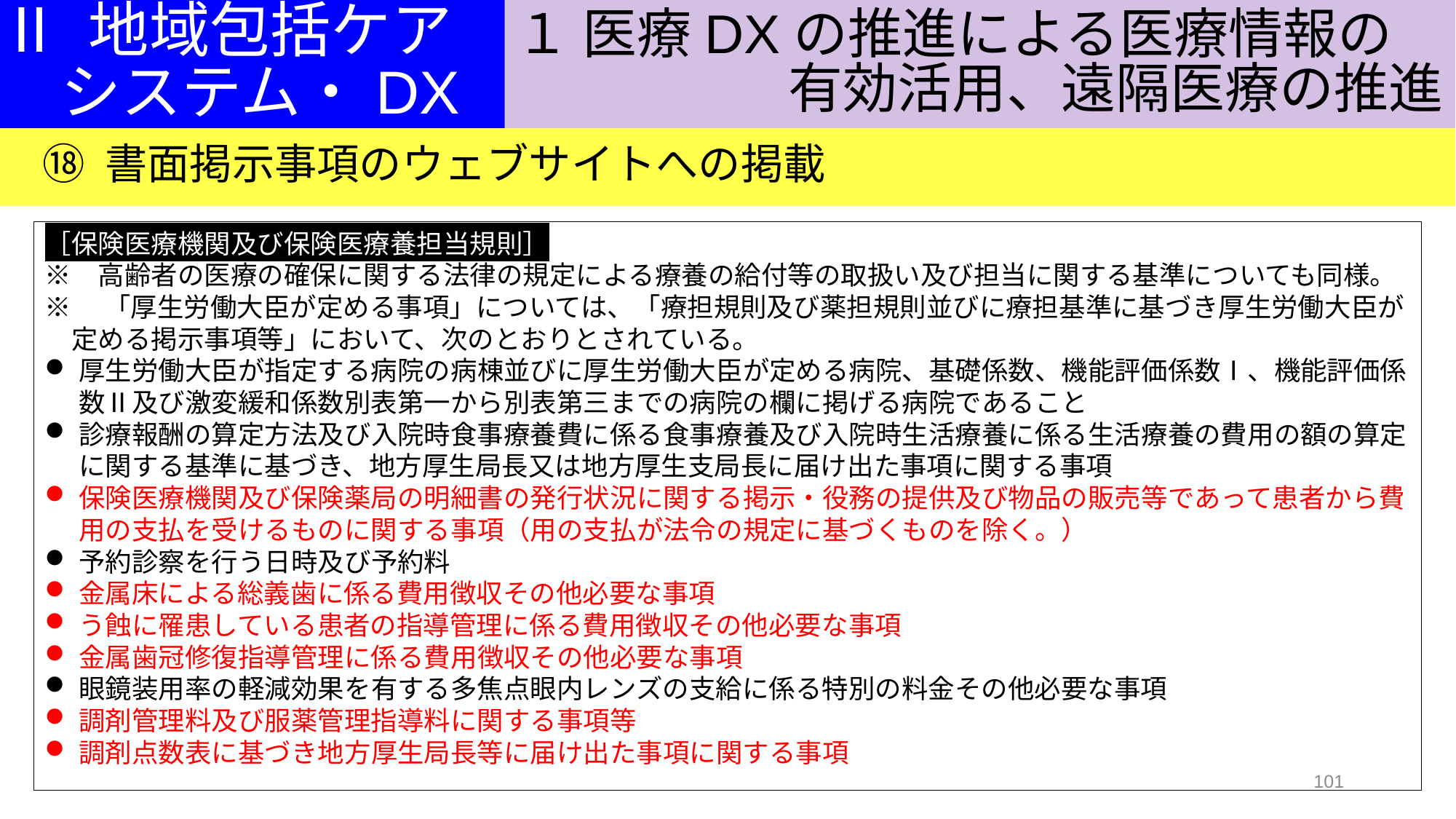

１ 医療DXの推進による医療情報の
　　　　　有効活用、遠隔医療の推進
Ⅱ 地域包括ケア
　システム・DX
⑱ 書面掲示事項のウェブサイトへの掲載
［保険医療機関及び保険医療養担当規則］
※　高齢者の医療の確保に関する法律の規定による療養の給付等の取扱い及び担当に関する基準についても同様。
※　「厚生労働大臣が定める事項」については、「療担規則及び薬担規則並びに療担基準に基づき厚生労働大臣が
　定める掲示事項等」において、次のとおりとされている。
厚生労働大臣が指定する病院の病棟並びに厚生労働大臣が定める病院、基礎係数、機能評価係数Ⅰ、機能評価係数Ⅱ及び激変緩和係数別表第一から別表第三までの病院の欄に掲げる病院であること
診療報酬の算定方法及び入院時食事療養費に係る食事療養及び入院時生活療養に係る生活療養の費用の額の算定に関する基準に基づき、地方厚生局長又は地方厚生支局長に届け出た事項に関する事項
保険医療機関及び保険薬局の明細書の発行状況に関する掲示・役務の提供及び物品の販売等であって患者から費用の支払を受けるものに関する事項（用の支払が法令の規定に基づくものを除く。）
予約診察を行う日時及び予約料
金属床による総義歯に係る費用徴収その他必要な事項
う蝕に罹患している患者の指導管理に係る費用徴収その他必要な事項
金属歯冠修復指導管理に係る費用徴収その他必要な事項
眼鏡装用率の軽減効果を有する多焦点眼内レンズの支給に係る特別の料金その他必要な事項
調剤管理料及び服薬管理指導料に関する事項等
調剤点数表に基づき地方厚生局長等に届け出た事項に関する事項

101